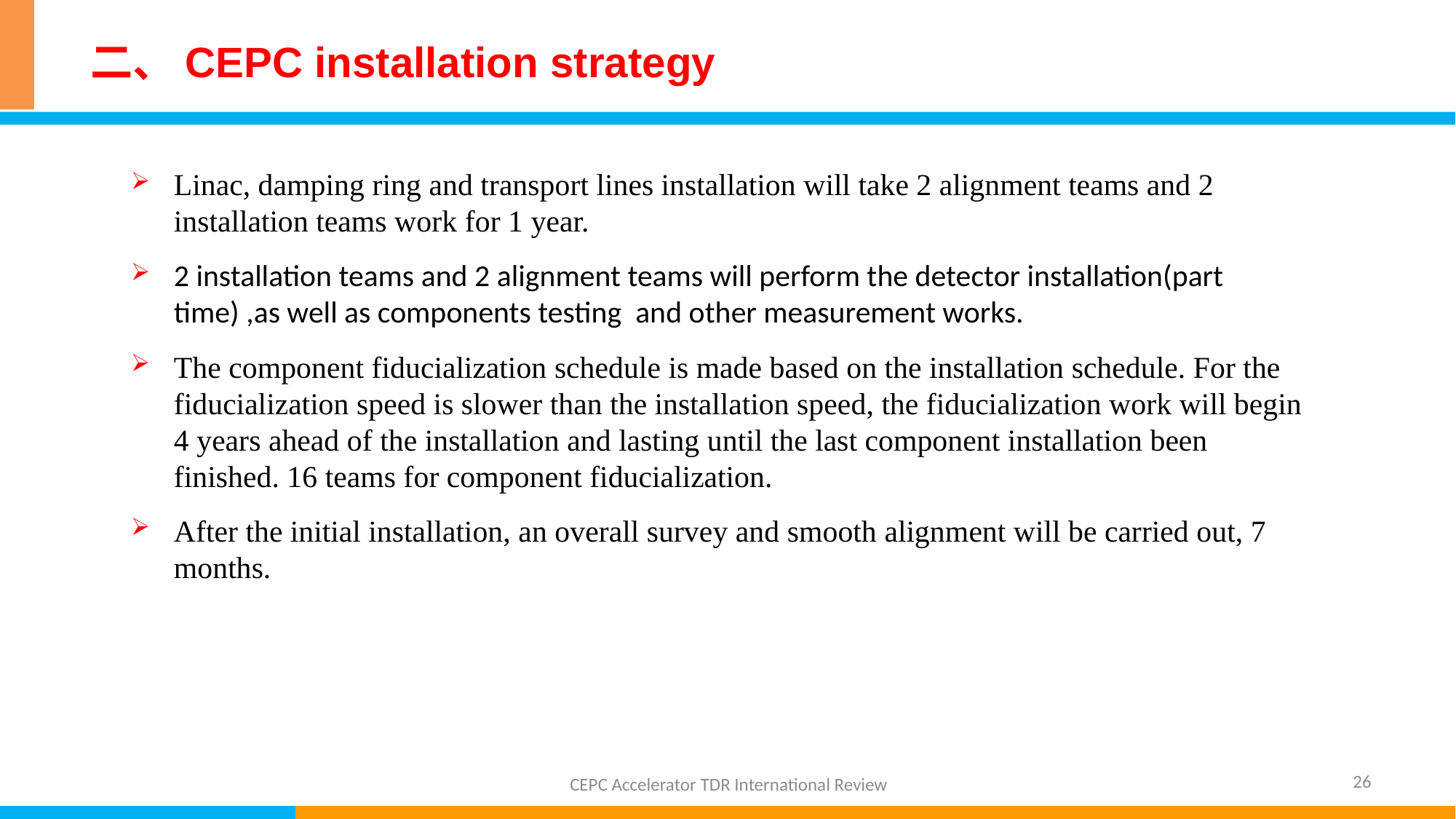

# 二、CEPC installation strategy
Linac, damping ring and transport lines installation will take 2 alignment teams and 2 installation teams work for 1 year.
2 installation teams and 2 alignment teams will perform the detector installation(part time) ,as well as components testing  and other measurement works.
The component fiducialization schedule is made based on the installation schedule. For the fiducialization speed is slower than the installation speed, the fiducialization work will begin 4 years ahead of the installation and lasting until the last component installation been finished. 16 teams for component fiducialization.
After the initial installation, an overall survey and smooth alignment will be carried out, 7 months.
26
CEPC Accelerator TDR International Review